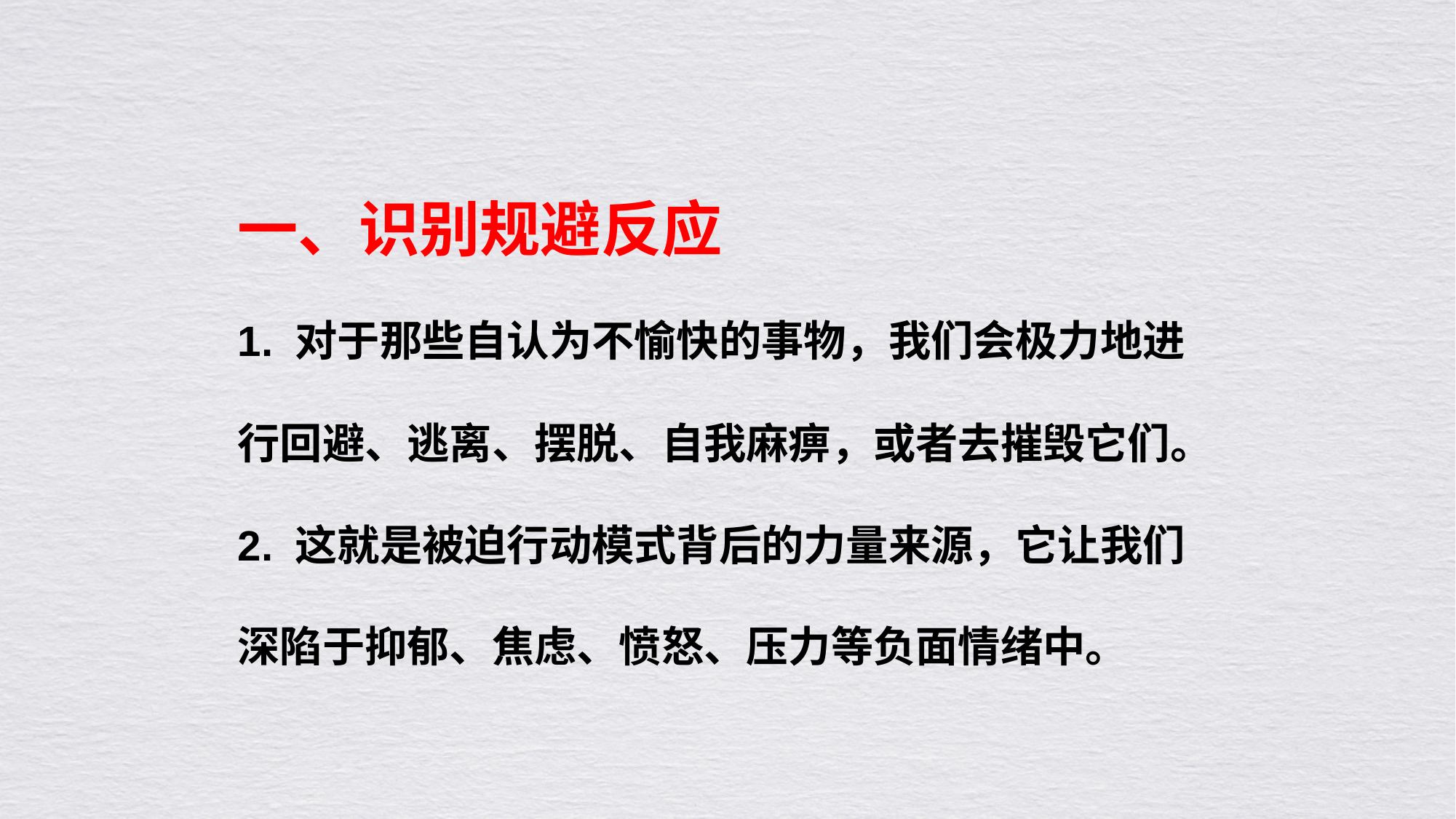

一、识别规避反应
1. 对于那些自认为不愉快的事物，我们会极力地进行回避、逃离、摆脱、自我麻痹，或者去摧毁它们。
2. 这就是被迫行动模式背后的力量来源，它让我们深陷于抑郁、焦虑、愤怒、压力等负面情绪中。